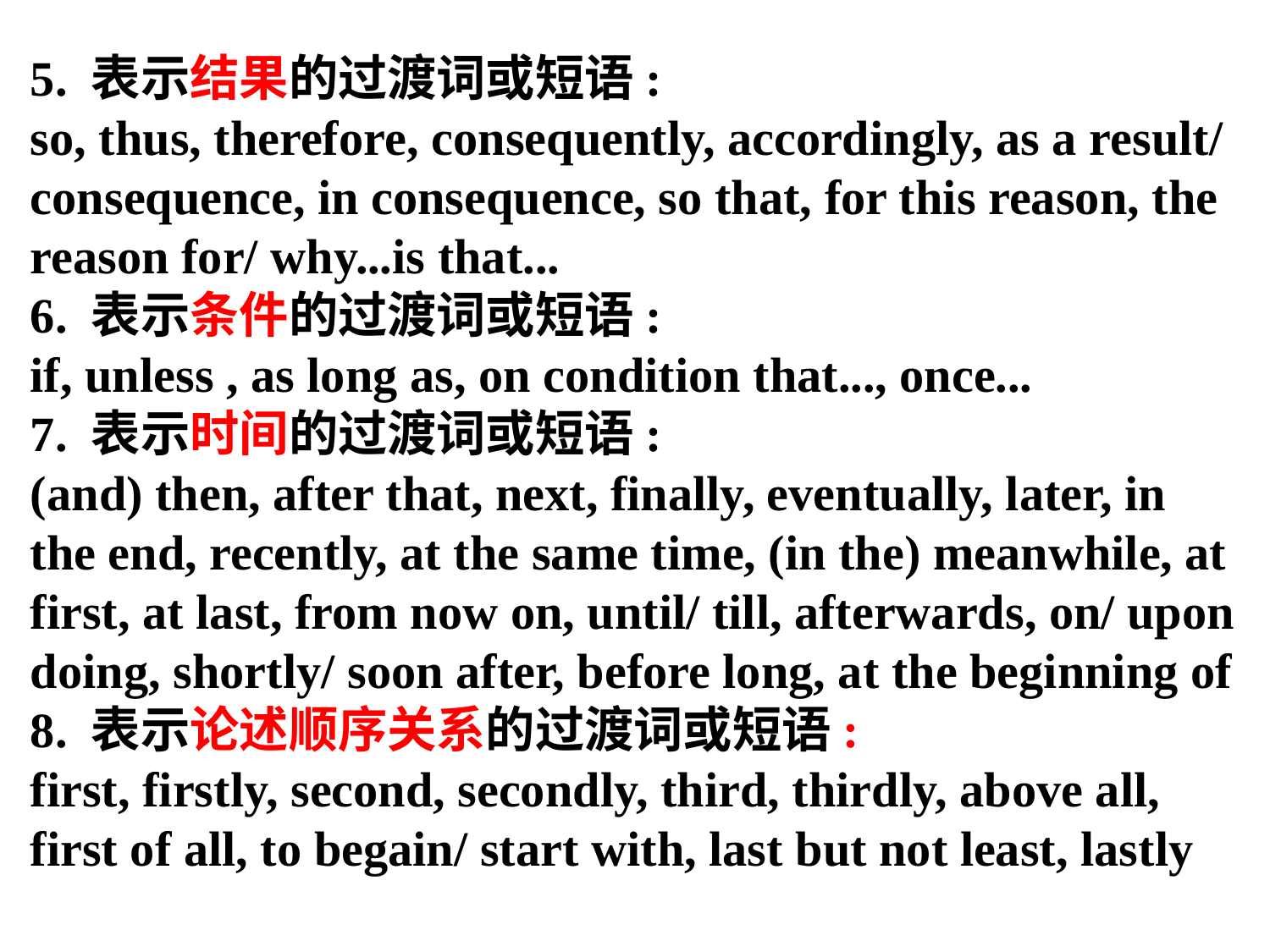

5. 表示结果的过渡词或短语:
so, thus, therefore, consequently, accordingly, as a result/ consequence, in consequence, so that, for this reason, the reason for/ why...is that...
6. 表示条件的过渡词或短语:
if, unless , as long as, on condition that..., once...
7. 表示时间的过渡词或短语:
(and) then, after that, next, finally, eventually, later, in the end, recently, at the same time, (in the) meanwhile, at first, at last, from now on, until/ till, afterwards, on/ upon doing, shortly/ soon after, before long, at the beginning of
8. 表示论述顺序关系的过渡词或短语:
first, firstly, second, secondly, third, thirdly, above all, first of all, to begain/ start with, last but not least, lastly